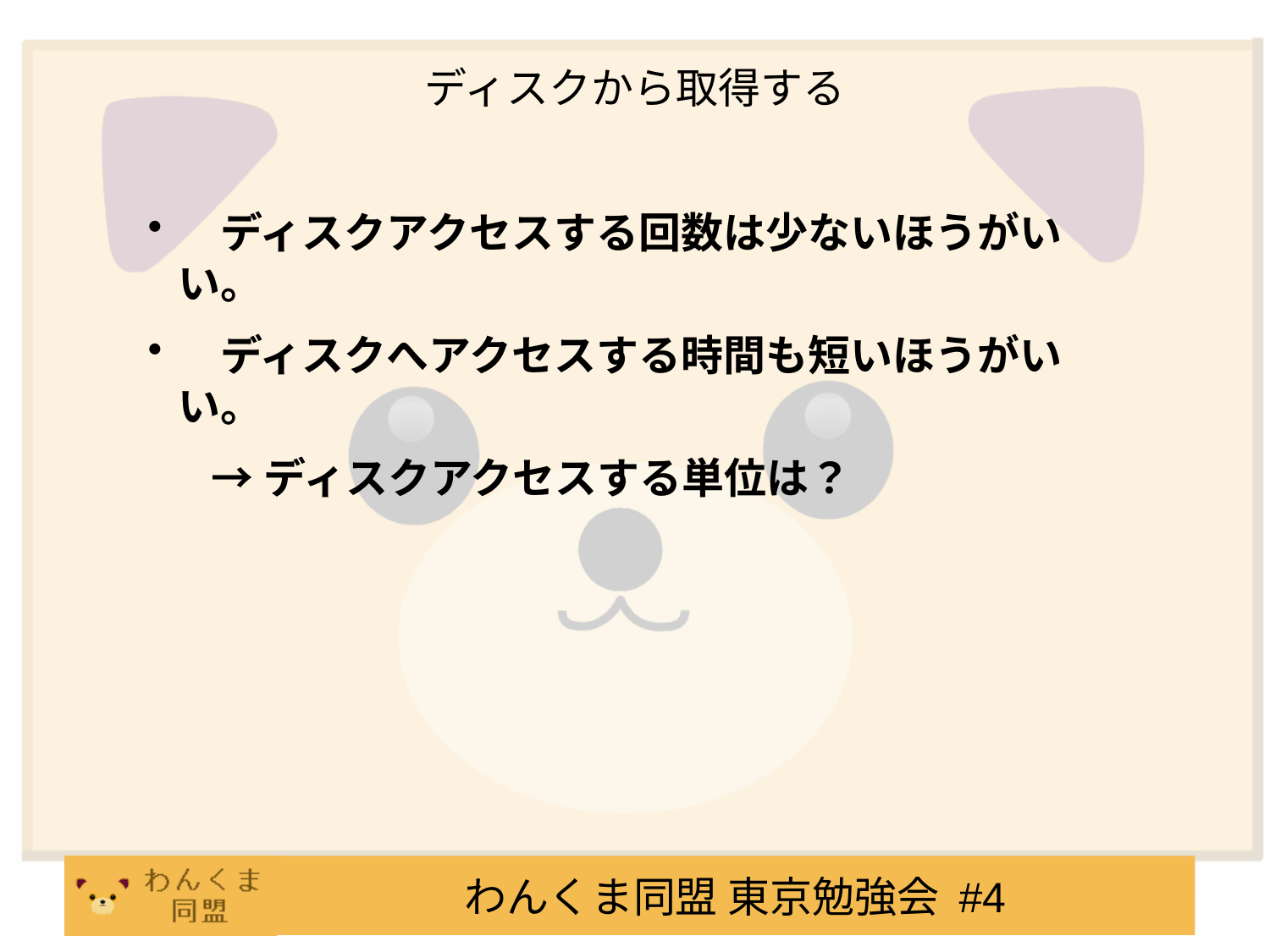

ディスクから取得する
　ディスクアクセスする回数は少ないほうがいい。
　ディスクへアクセスする時間も短いほうがいい。
→ディスクアクセスする単位は？